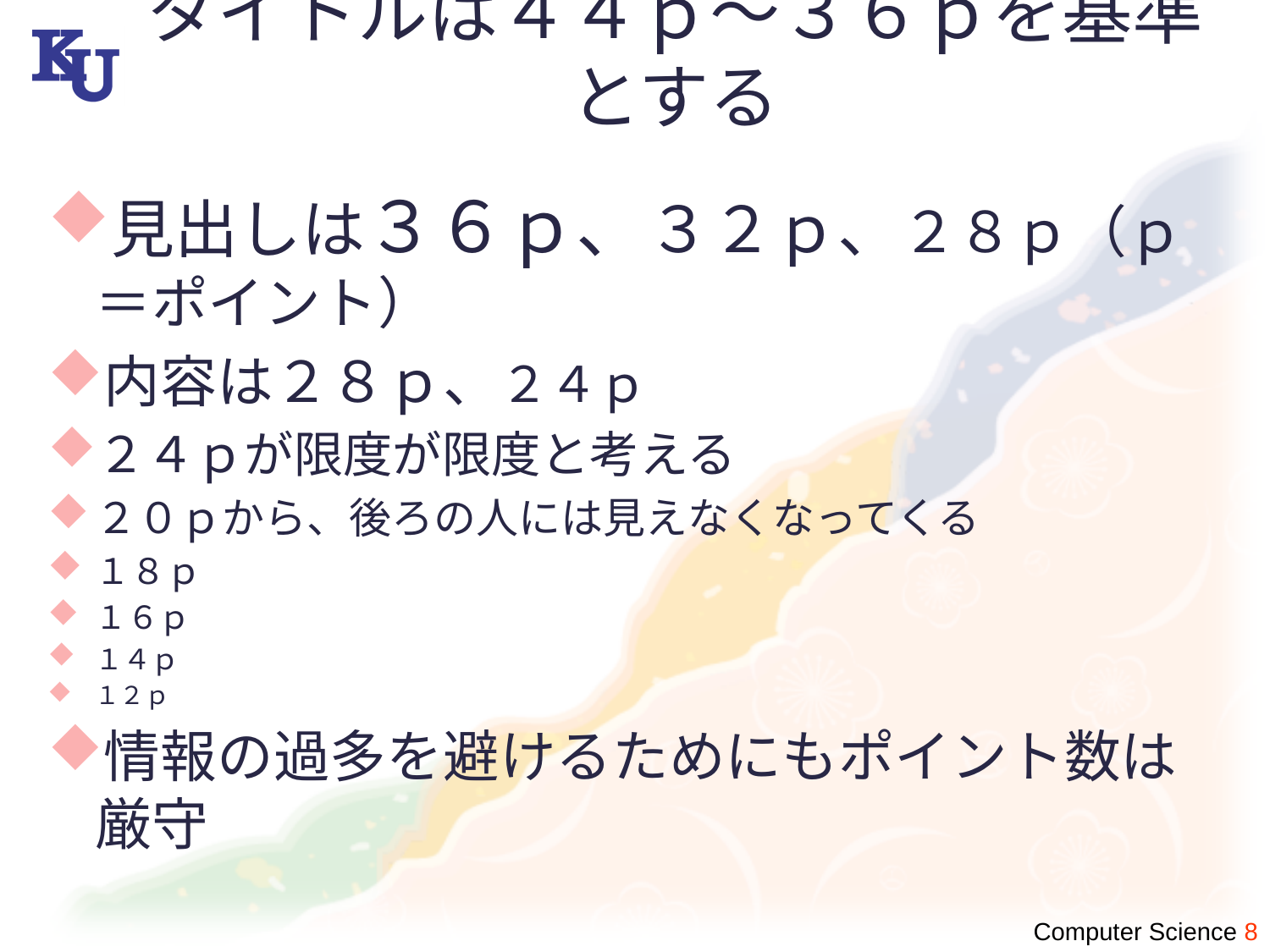

# タイトルは４４ｐ～３６ｐを基準とする
見出しは３６ｐ、３２ｐ、２８ｐ（ｐ＝ポイント）
内容は２８ｐ、２４ｐ
２４ｐが限度が限度と考える
２０ｐから、後ろの人には見えなくなってくる
１８ｐ
１６ｐ
１４ｐ
１２ｐ
情報の過多を避けるためにもポイント数は厳守